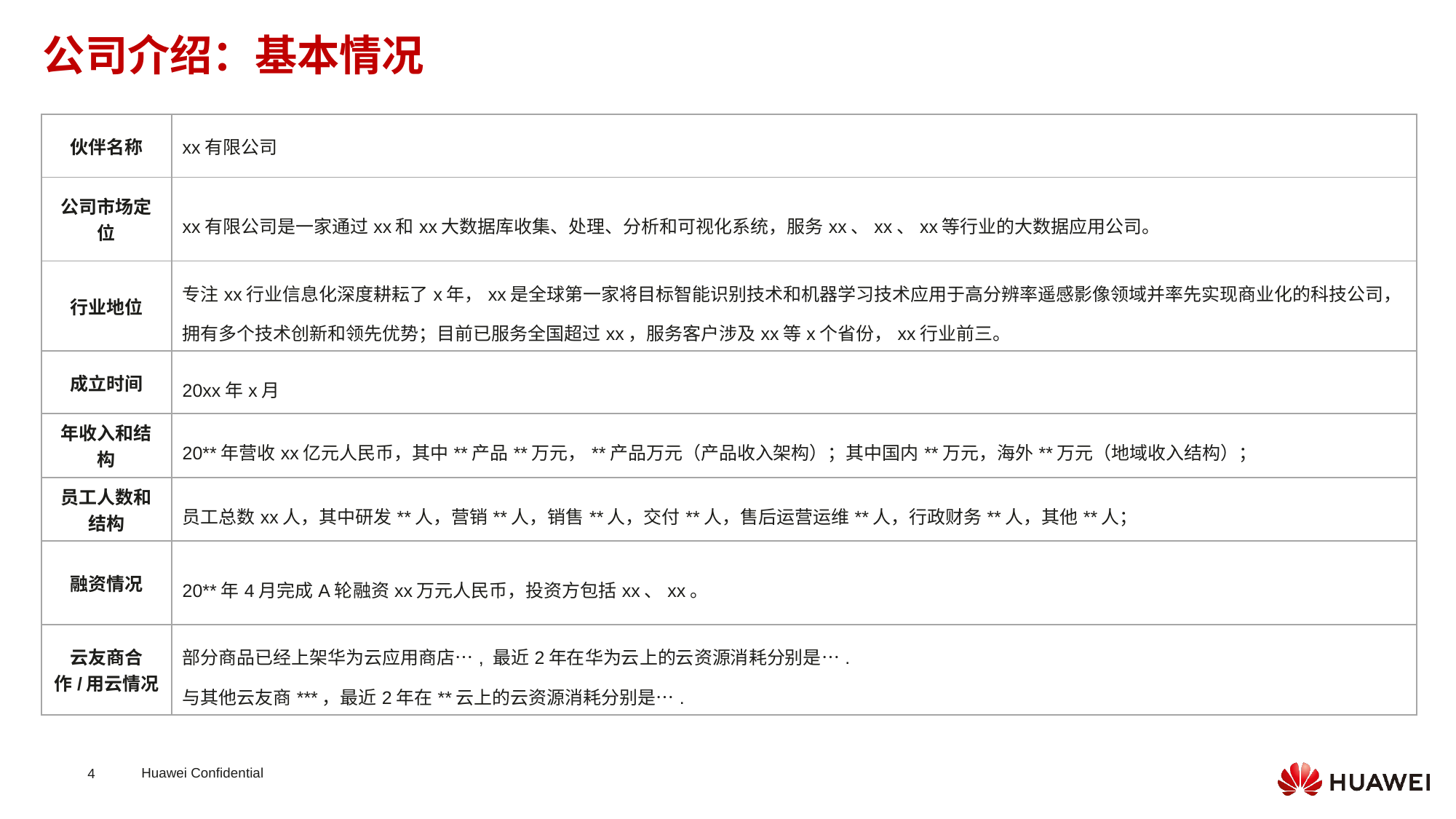

公司介绍：基本情况

| 伙伴名称 | xx有限公司 |
| --- | --- |
| 公司市场定位 | xx有限公司是一家通过xx和xx大数据库收集、处理、分析和可视化系统，服务xx、xx、xx等行业的大数据应用公司。 |
| 行业地位 | 专注xx行业信息化深度耕耘了x年，xx是全球第一家将目标智能识别技术和机器学习技术应用于高分辨率遥感影像领域并率先实现商业化的科技公司，拥有多个技术创新和领先优势；目前已服务全国超过xx，服务客户涉及xx等x个省份，xx行业前三。 |
| 成立时间 | 20xx年x月 |
| 年收入和结构 | 20\*\*年营收xx亿元人民币，其中\*\*产品\*\*万元，\*\*产品万元（产品收入架构）；其中国内\*\*万元，海外\*\*万元（地域收入结构）； |
| 员工人数和结构 | 员工总数xx人，其中研发\*\*人，营销\*\*人，销售\*\*人，交付\*\*人，售后运营运维\*\*人，行政财务\*\*人，其他\*\*人； |
| 融资情况 | 20\*\*年4月完成A轮融资xx万元人民币，投资方包括xx、xx。 |
| 云友商合作/用云情况 | 部分商品已经上架华为云应用商店…, 最近2年在华为云上的云资源消耗分别是…. 与其他云友商\*\*\*，最近2年在\*\*云上的云资源消耗分别是…. |